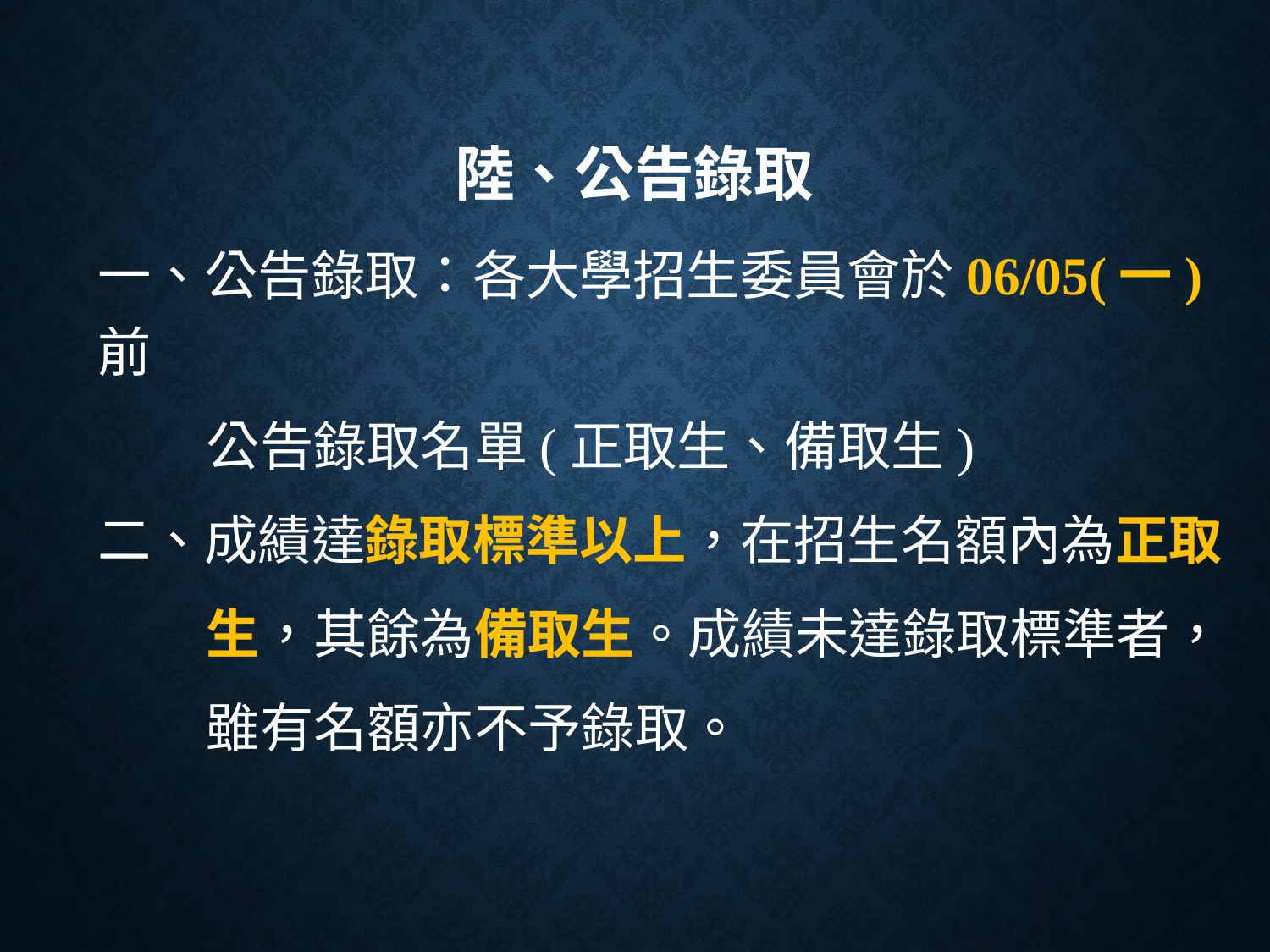

# 陸、公告錄取
一、公告錄取：各大學招生委員會於06/05(一)前
        公告錄取名單(正取生、備取生)
二、成績達錄取標準以上，在招生名額內為正取
        生，其餘為備取生。成績未達錄取標準者，
        雖有名額亦不予錄取。